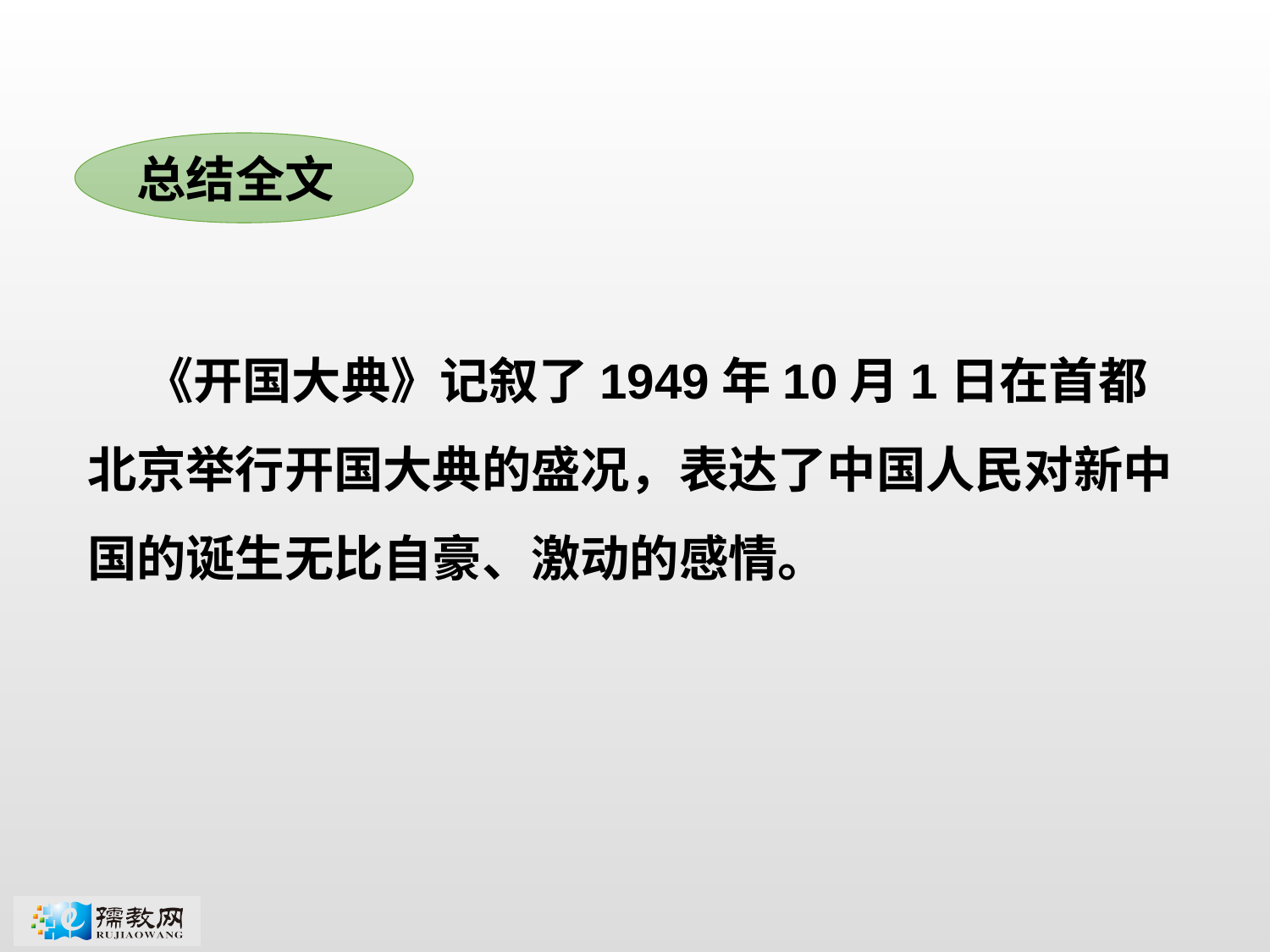

总结全文
    《开国大典》记叙了1949年10月1日在首都北京举行开国大典的盛况，表达了中国人民对新中国的诞生无比自豪、激动的感情。